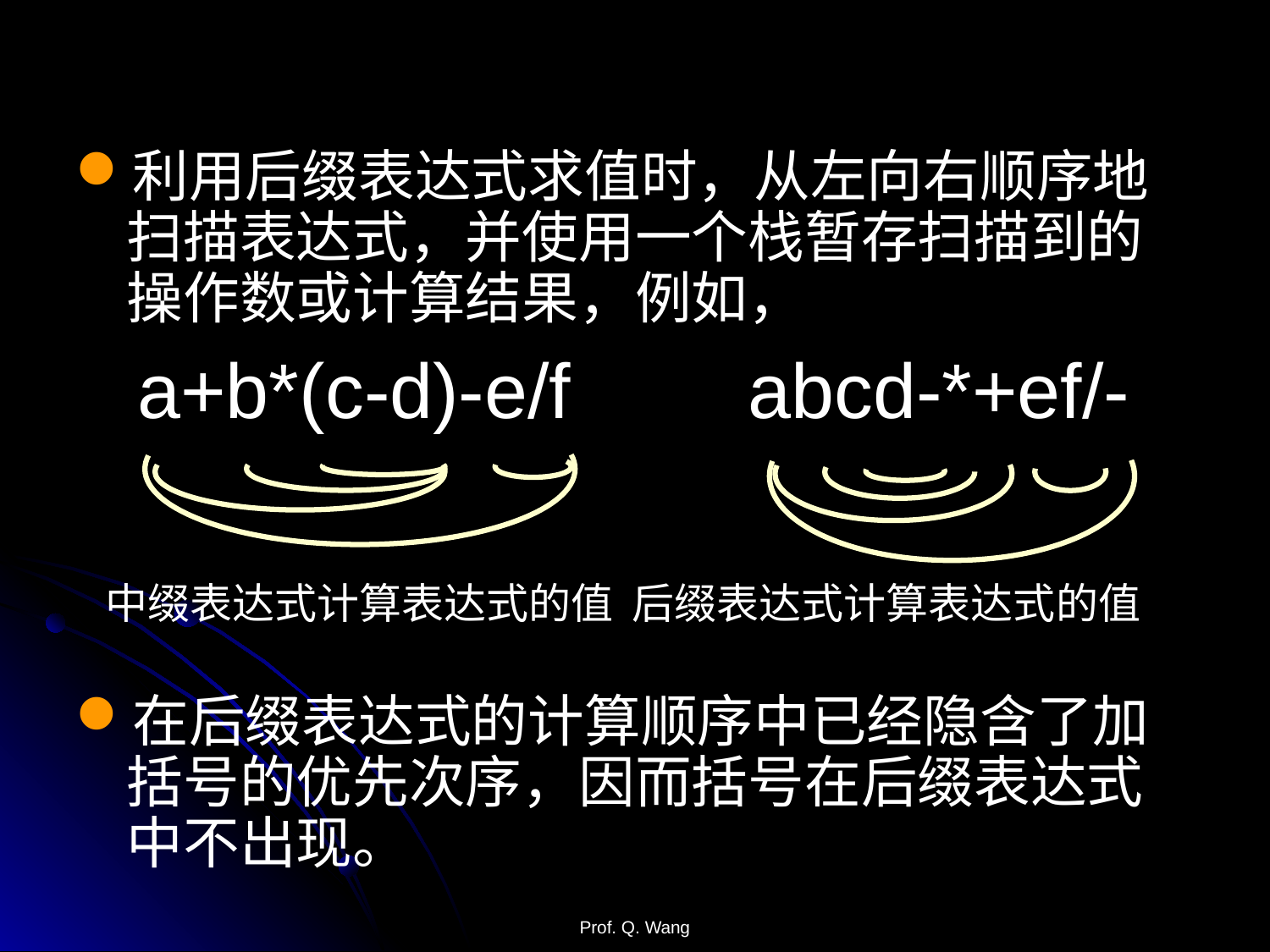

利用后缀表达式求值时，从左向右顺序地扫描表达式，并使用一个栈暂存扫描到的操作数或计算结果，例如，
a+b*(c-d)-e/f
abcd-*+ef/-

  中缀表达式计算表达式的值  后缀表达式计算表达式的值

在后缀表达式的计算顺序中已经隐含了加括号的优先次序，因而括号在后缀表达式中不出现。

Prof. Q. Wang